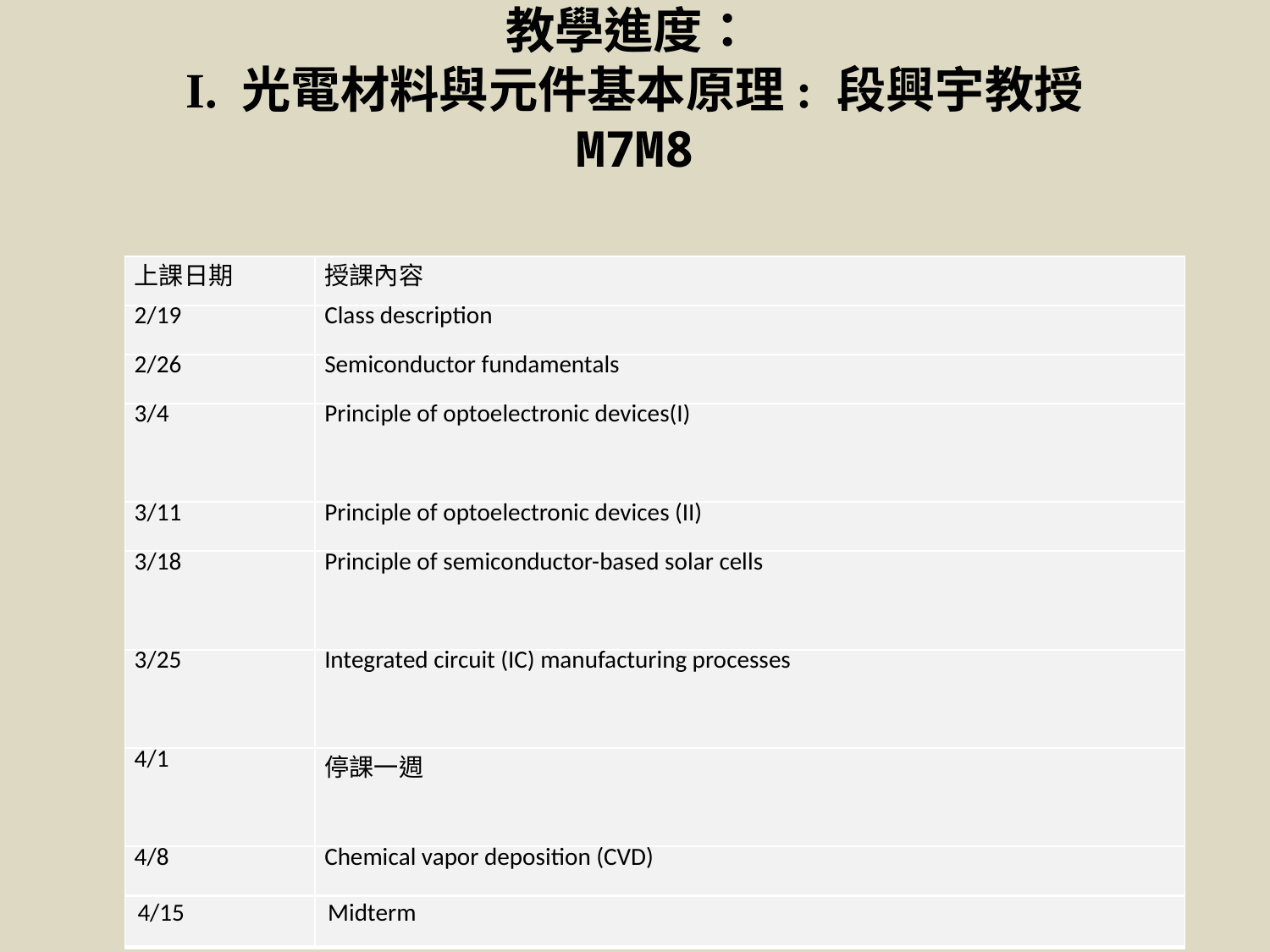

# 教學進度： I. 光電材料與元件基本原理: 段興宇教授 M7M8
| 上課日期 | 授課內容 |
| --- | --- |
| 2/19 | Class description |
| 2/26 | Semiconductor fundamentals |
| 3/4 | Principle of optoelectronic devices(I) |
| 3/11 | Principle of optoelectronic devices (II) |
| 3/18 | Principle of semiconductor-based solar cells |
| 3/25 | Integrated circuit (IC) manufacturing processes |
| 4/1 | 停課一週 |
| 4/8 | Chemical vapor deposition (CVD) |

| 4/15 | Midterm |
| --- | --- |